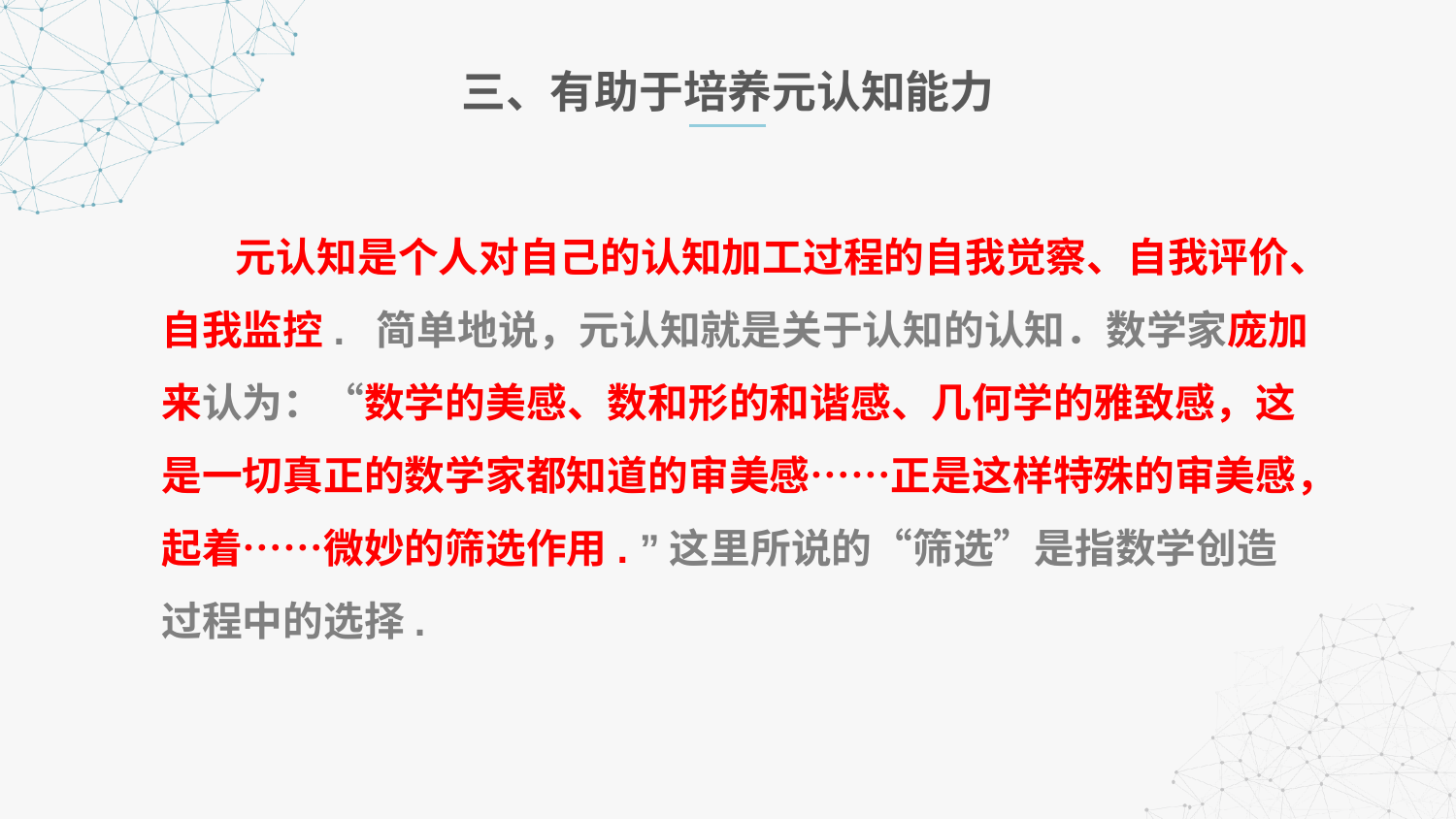

三、有助于培养元认知能力

       元认知是个人对自己的认知加工过程的自我觉察、自我评价、自我监控.  简单地说，元认知就是关于认知的认知．数学家庞加来认为：“数学的美感、数和形的和谐感、几何学的雅致感，这是一切真正的数学家都知道的审美感……正是这样特殊的审美感，起着……微妙的筛选作用. ”这里所说的“筛选”是指数学创造过程中的选择.